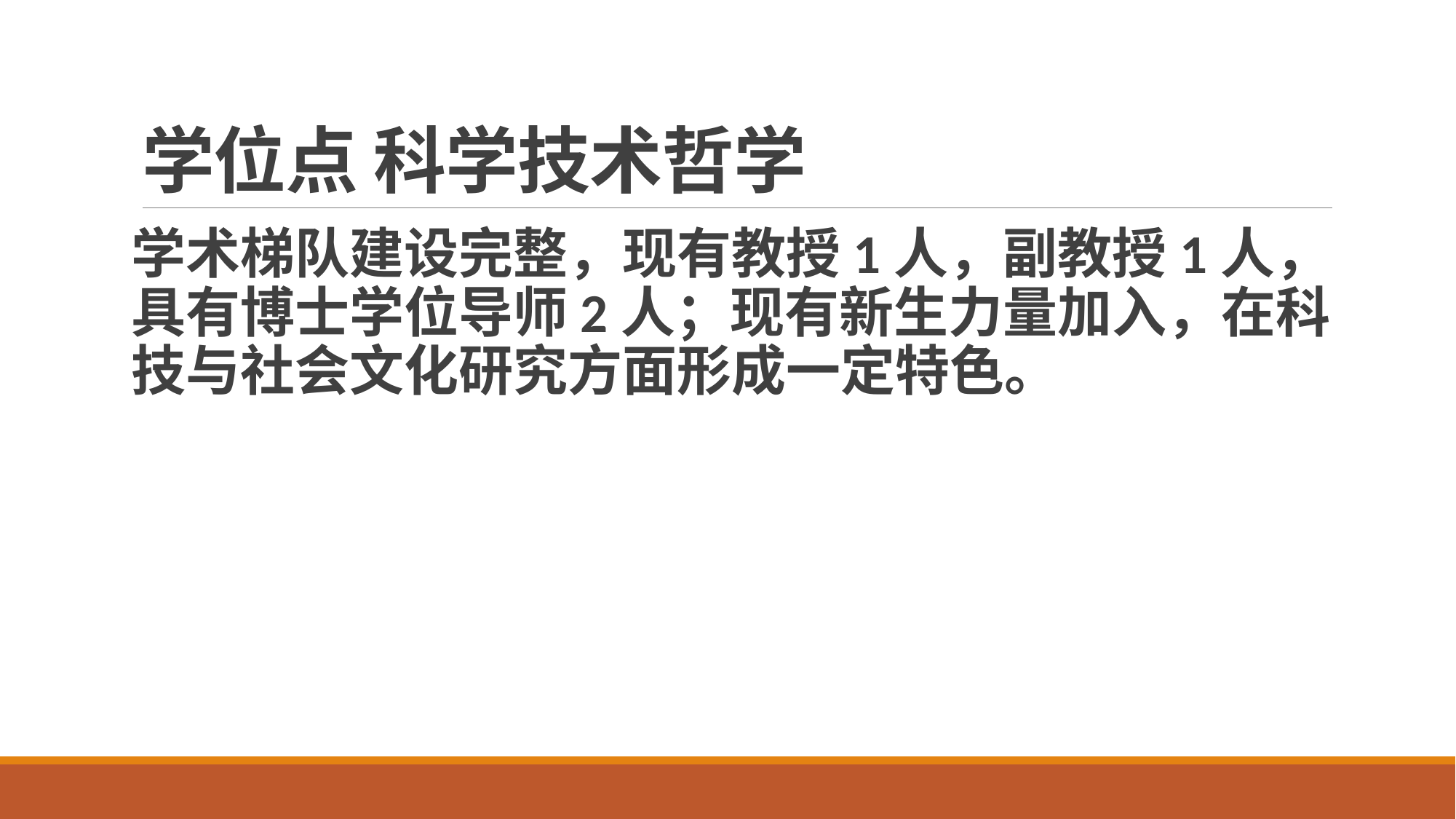

# 学位点 科学技术哲学
学术梯队建设完整，现有教授1人，副教授1人，具有博士学位导师2人；现有新生力量加入，在科技与社会文化研究方面形成一定特色。